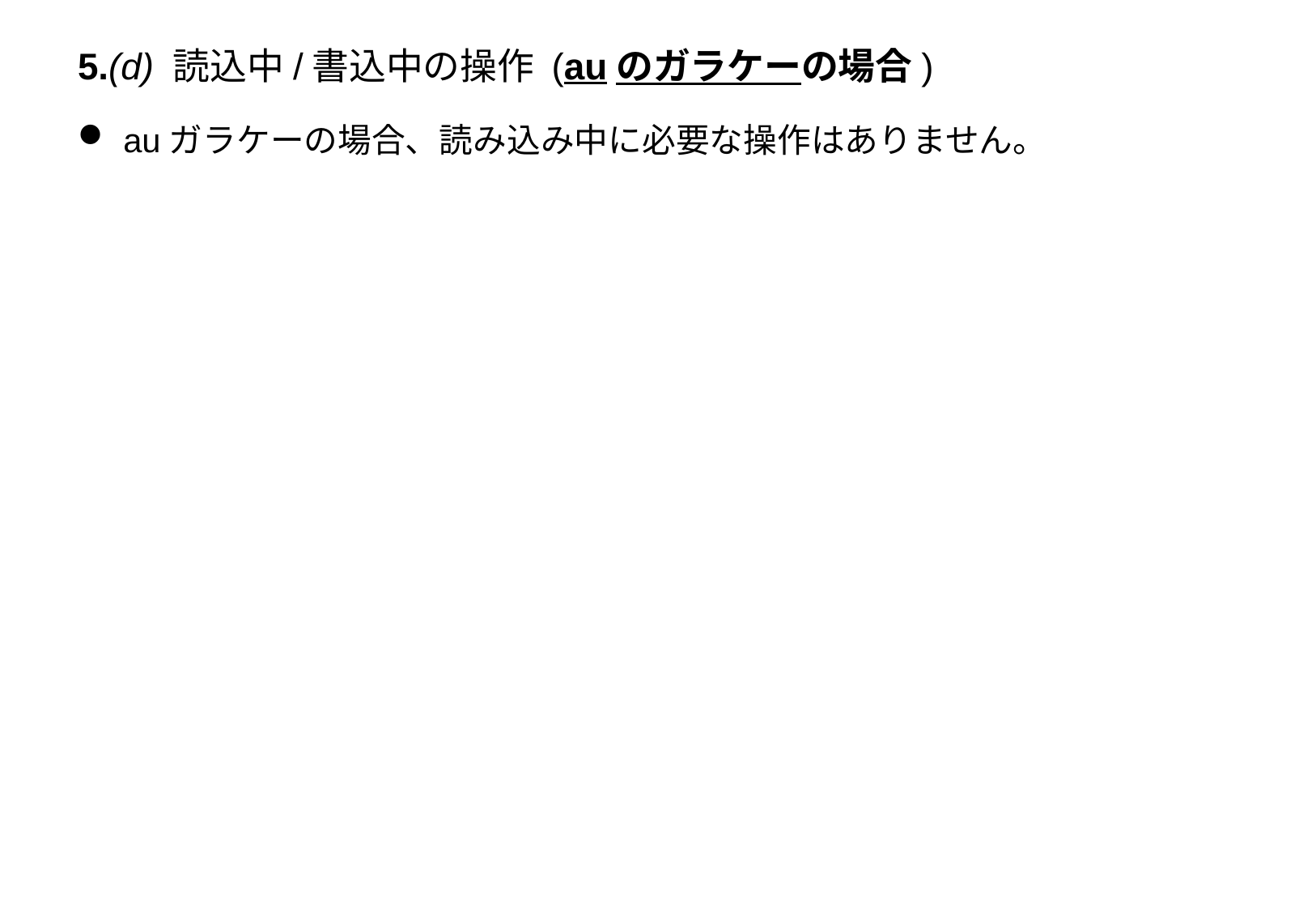

5.(d) 読込中/書込中の操作 (auのガラケーの場合)
auガラケーの場合、読み込み中に必要な操作はありません。